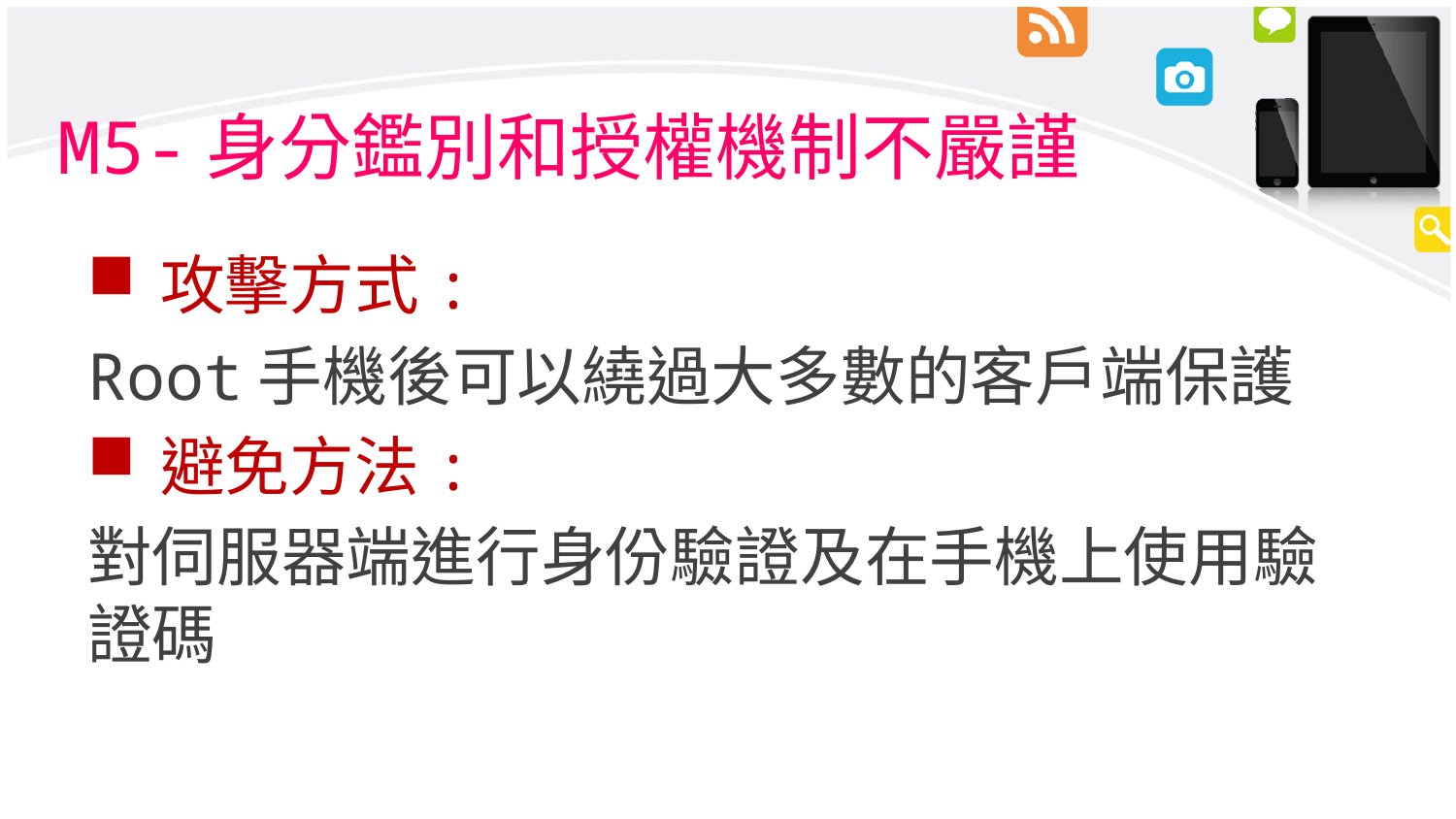

# M5-身分鑑別和授權機制不嚴謹
攻擊方式:
Root手機後可以繞過大多數的客戶端保護
避免方法:
對伺服器端進行身份驗證及在手機上使用驗證碼